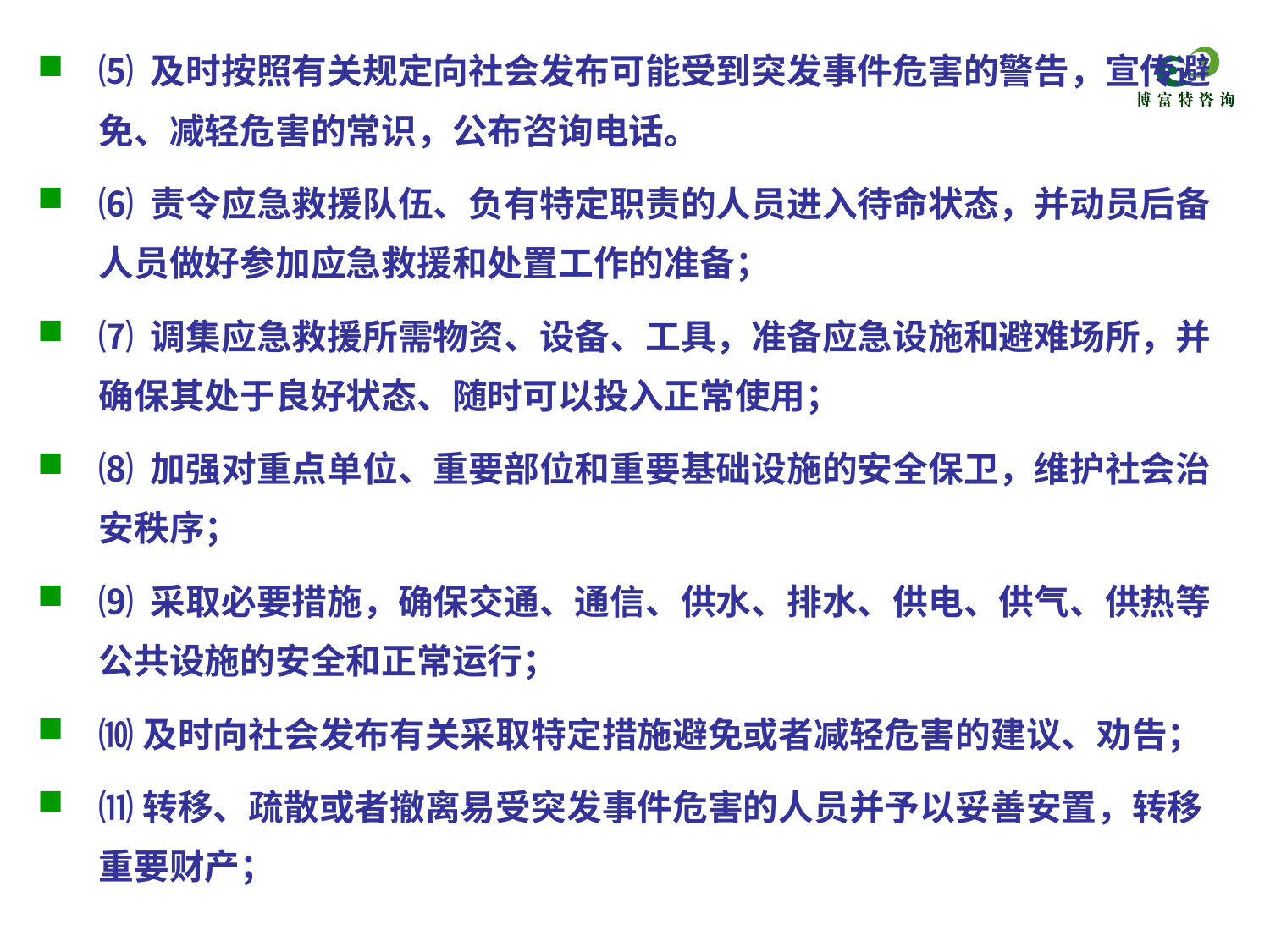

⑸ 及时按照有关规定向社会发布可能受到突发事件危害的警告，宣传避免、减轻危害的常识，公布咨询电话。
⑹ 责令应急救援队伍、负有特定职责的人员进入待命状态，并动员后备人员做好参加应急救援和处置工作的准备；
⑺ 调集应急救援所需物资、设备、工具，准备应急设施和避难场所，并确保其处于良好状态、随时可以投入正常使用；
⑻ 加强对重点单位、重要部位和重要基础设施的安全保卫，维护社会治安秩序；
⑼ 采取必要措施，确保交通、通信、供水、排水、供电、供气、供热等公共设施的安全和正常运行；
⑽及时向社会发布有关采取特定措施避免或者减轻危害的建议、劝告；
⑾转移、疏散或者撤离易受突发事件危害的人员并予以妥善安置，转移重要财产；